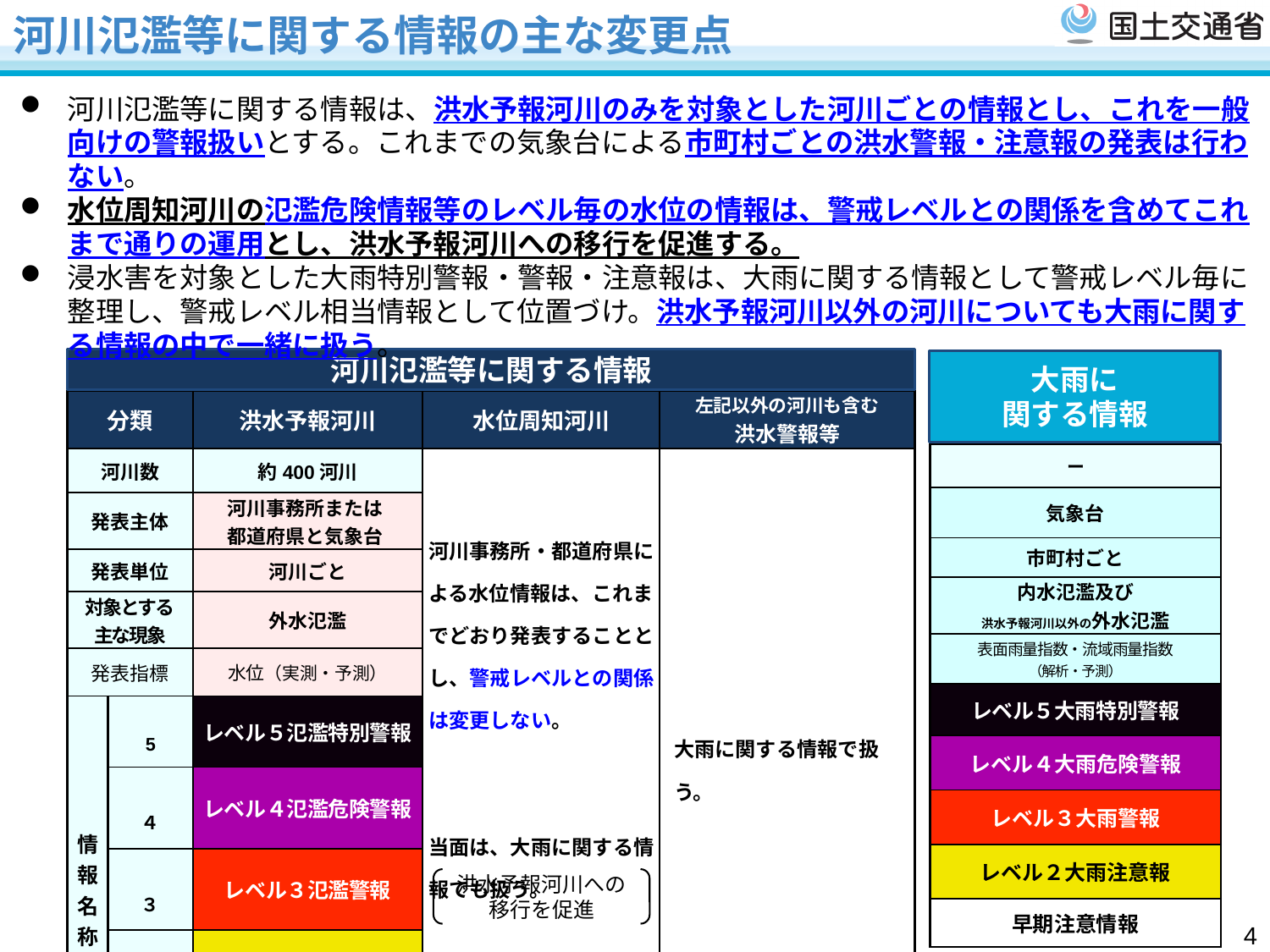

# 河川氾濫等に関する情報の主な変更点
河川氾濫等に関する情報は、洪水予報河川のみを対象とした河川ごとの情報とし、これを一般向けの警報扱いとする。これまでの気象台による市町村ごとの洪水警報・注意報の発表は行わない。
水位周知河川の氾濫危険情報等のレベル毎の水位の情報は、警戒レベルとの関係を含めてこれまで通りの運用とし、洪水予報河川への移行を促進する。
浸水害を対象とした大雨特別警報・警報・注意報は、大雨に関する情報として警戒レベル毎に整理し、警戒レベル相当情報として位置づけ。洪水予報河川以外の河川についても大雨に関する情報の中で一緒に扱う。
河川氾濫等に関する情報
大雨に
関する情報
| 分類 |  | 洪水予報河川 | 水位周知河川 | 左記以外の河川も含む 洪水警報等 |
| --- | --- | --- | --- | --- |
| 河川数 |  | 約400河川 |  |  |
| 発表主体 |  | 河川事務所または 都道府県と気象台 |  |  |
| 発表単位 |  | 河川ごと |  |  |
| 対象とする 主な現象 |  | 外水氾濫 |  |  |
| 発表指標 |  | 水位（実測・予測） |  |  |
| 情 報 名 称 | 5 | レベル５氾濫特別警報 |  |  |
|  | ４ | レベル４氾濫危険警報 |  |  |
|  | ３ | レベル３氾濫警報 |  |  |
|  | ２ | レベル２氾濫注意報 |  |  |
|  | 1 | 早期注意情報 |  |  |
| ー |
| --- |
| 気象台 |
| 市町村ごと |
| 内水氾濫及び 洪水予報河川以外の外水氾濫 |
| 表面雨量指数・流域雨量指数 （解析・予測） |
| レベル５大雨特別警報 |
| レベル４大雨危険警報 |
| レベル３大雨警報 |
| レベル２大雨注意報 |
| 早期注意情報 |
河川事務所・都道府県による水位情報は、これまでどおり発表することとし、警戒レベルとの関係は変更しない。

当面は、大雨に関する情報でも扱う。

大雨に関する情報で扱う。
洪水予報河川への
移行を促進
4